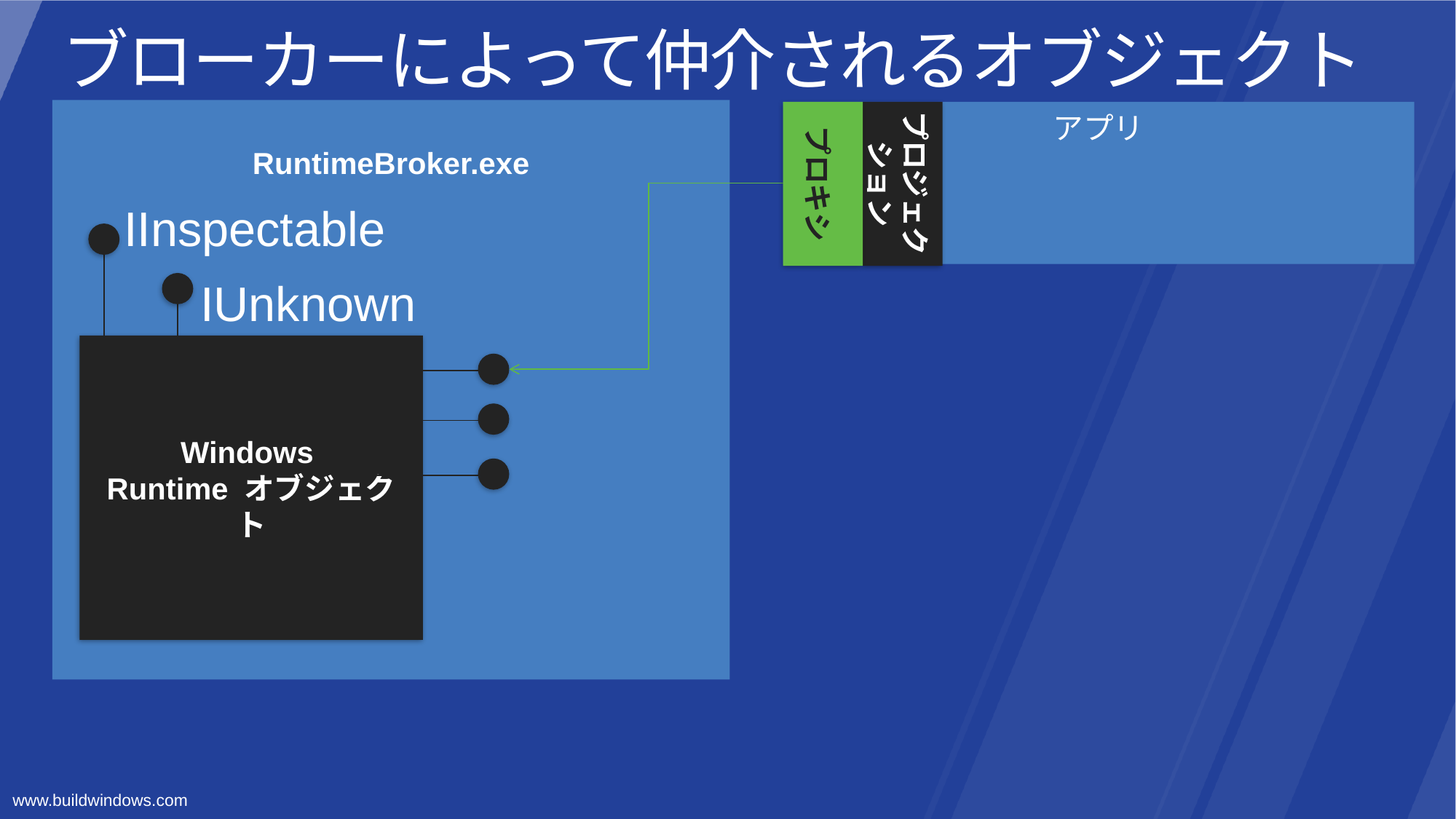

# ブローカーによって仲介されるオブジェクト

RuntimeBroker.exe
アプリ
プロキシ
プロジェクション
IInspectable

IUnknown
Windows
Runtime オブジェクト